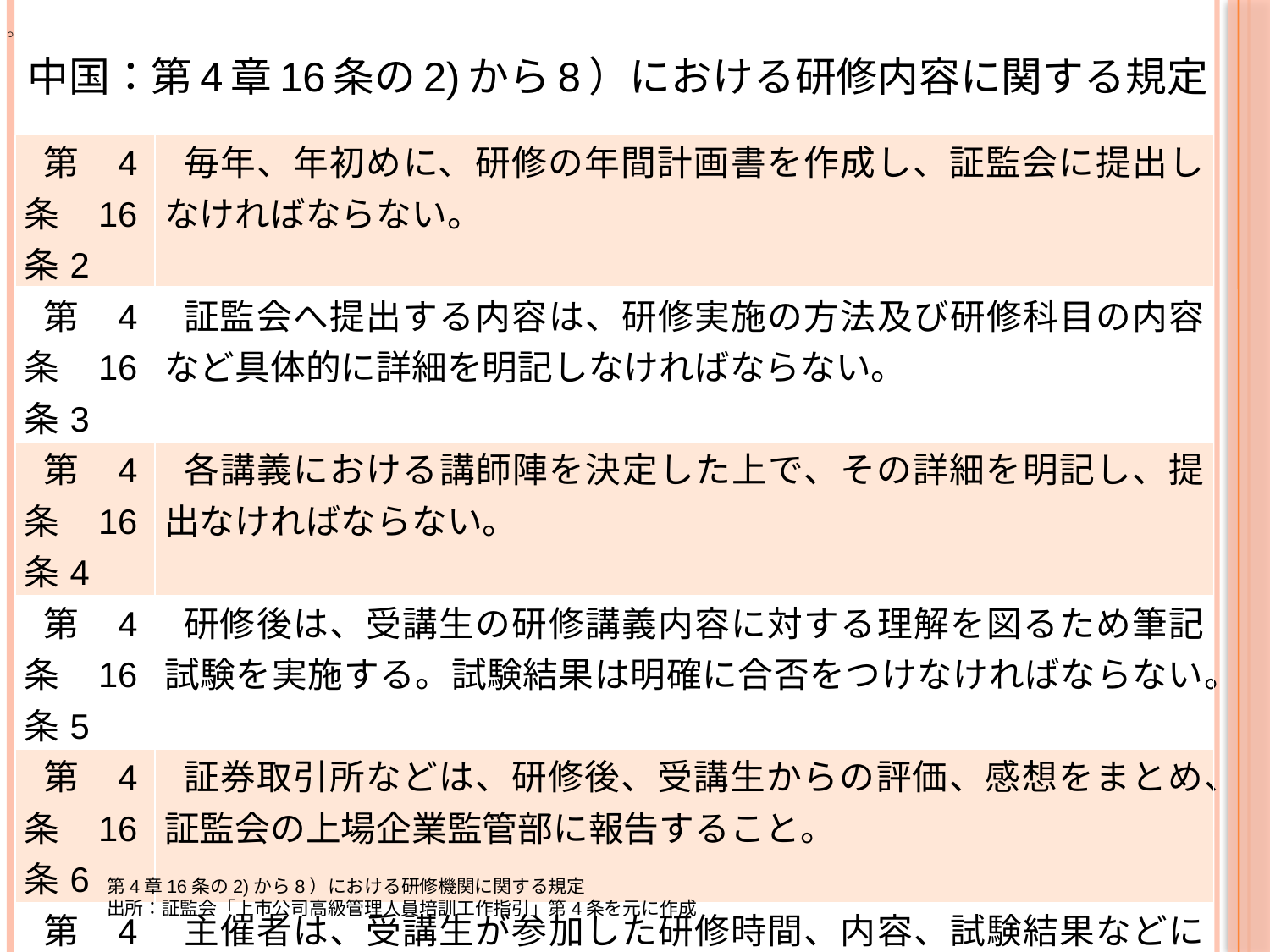

。
# 中国：第4章16条の2)から8）における研修内容に関する規定
| 第4条16条2 | 毎年、年初めに、研修の年間計画書を作成し、証監会に提出しなければならない。 |
| --- | --- |
| 第4条16条3 | 証監会へ提出する内容は、研修実施の方法及び研修科目の内容など具体的に詳細を明記しなければならない。 |
| 第4条16条4 | 各講義における講師陣を決定した上で、その詳細を明記し、提出なければならない。 |
| 第4条16条5 | 研修後は、受講生の研修講義内容に対する理解を図るため筆記試験を実施する。試験結果は明確に合否をつけなければならない。 |
| 第4条16条6 | 証券取引所などは、研修後、受講生からの評価、感想をまとめ、証監会の上場企業監管部に報告すること。 |
| 第4条16条7 | 主催者は、受講生が参加した研修時間、内容、試験結果などについて明確にデーター化し、提出すること。 |
| 第4条16条8 | 研修後、15日以内に、上場企業高級管理人登録者用データのため合格者の詳細を証監会に提出しなければならない。 |
39
第4章16条の2)から8）における研修機関に関する規定
出所：証監会「上市公司高級管理人員培訓工作指引」第4条を元に作成